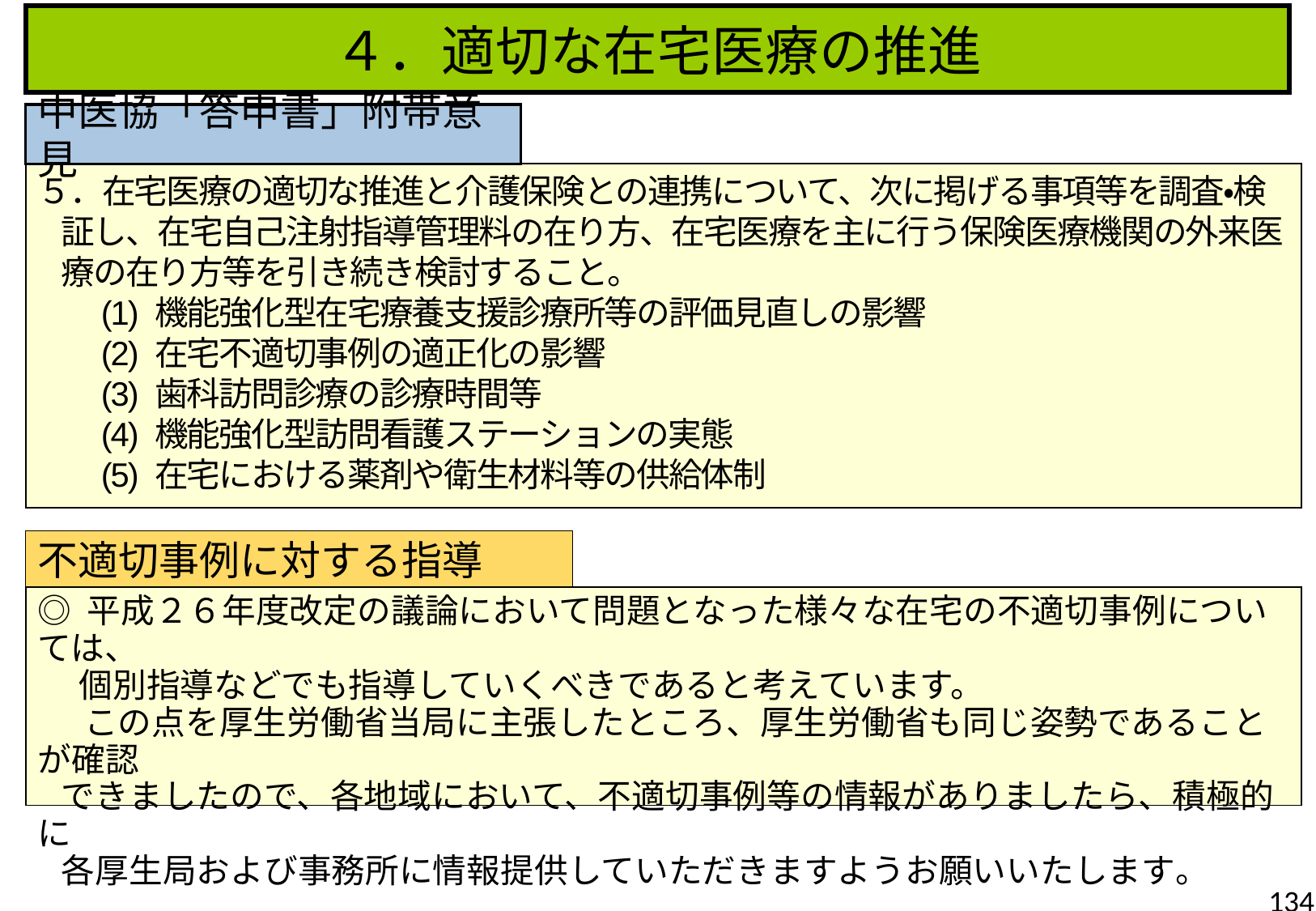

４．適切な在宅医療の推進
中医協「答申書」附帯意見
５．在宅医療の適切な推進と介護保険との連携について、次に掲げる事項等を調査・検証し、在宅自己注射指導管理料の在り方、在宅医療を主に行う保険医療機関の外来医療の在り方等を引き続き検討すること。
  　(1) 機能強化型在宅療養支援診療所等の評価見直しの影響
  　(2) 在宅不適切事例の適正化の影響
  　(3) 歯科訪問診療の診療時間等
  　(4) 機能強化型訪問看護ステーションの実態
  　(5) 在宅における薬剤や衛生材料等の供給体制

不適切事例に対する指導
◎ 平成２６年度改定の議論において問題となった様々な在宅の不適切事例については、
　 個別指導などでも指導していくべきであると考えています。
  この点を厚生労働省当局に主張したところ、厚生労働省も同じ姿勢であることが確認
できましたので、各地域において、不適切事例等の情報がありましたら、積極的に
各厚生局および事務所に情報提供していただきますようお願いいたします。
134